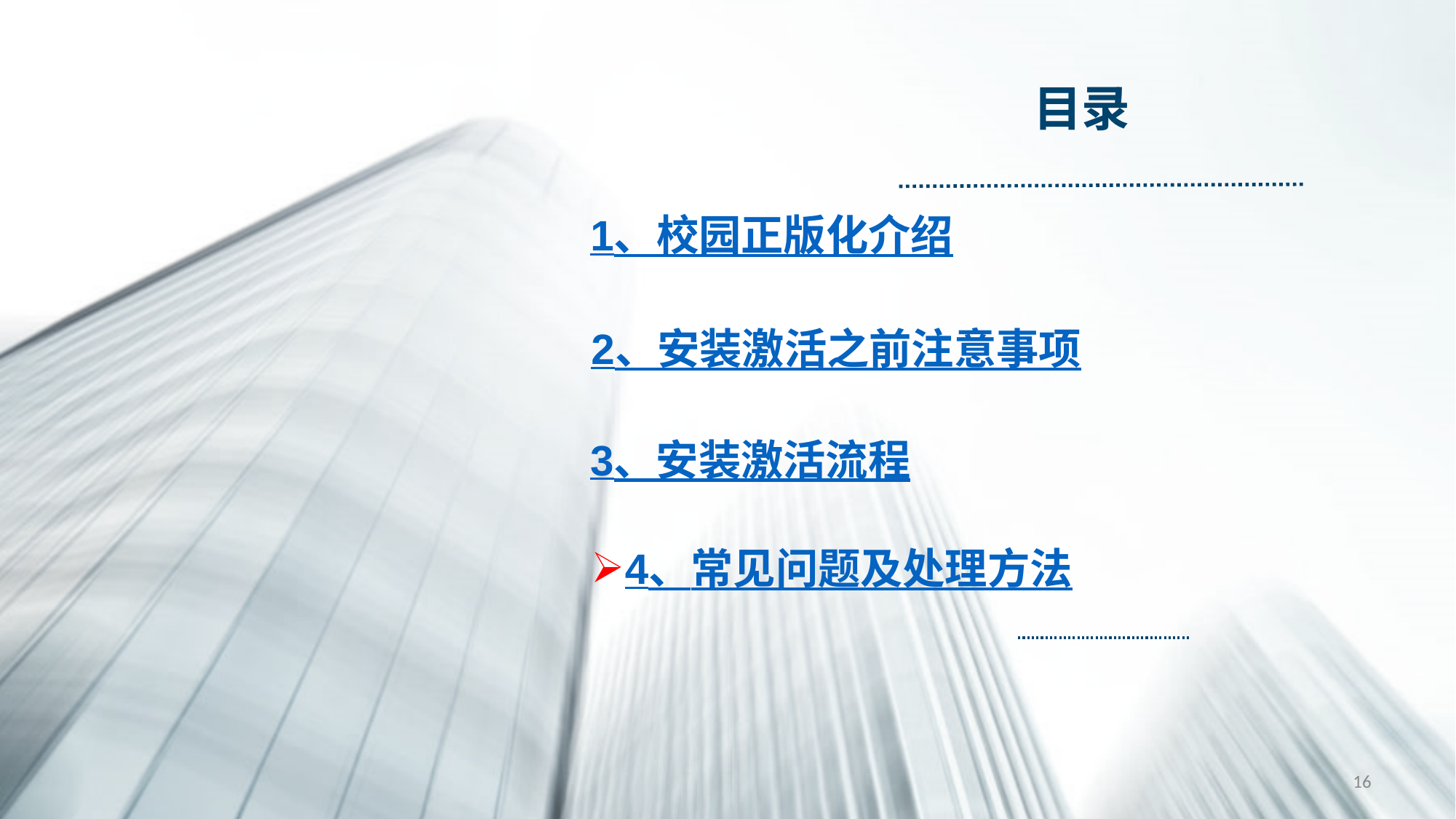

1、校园正版化介绍
2、安装激活之前注意事项
3、安装激活流程
4、常见问题及处理方法
16